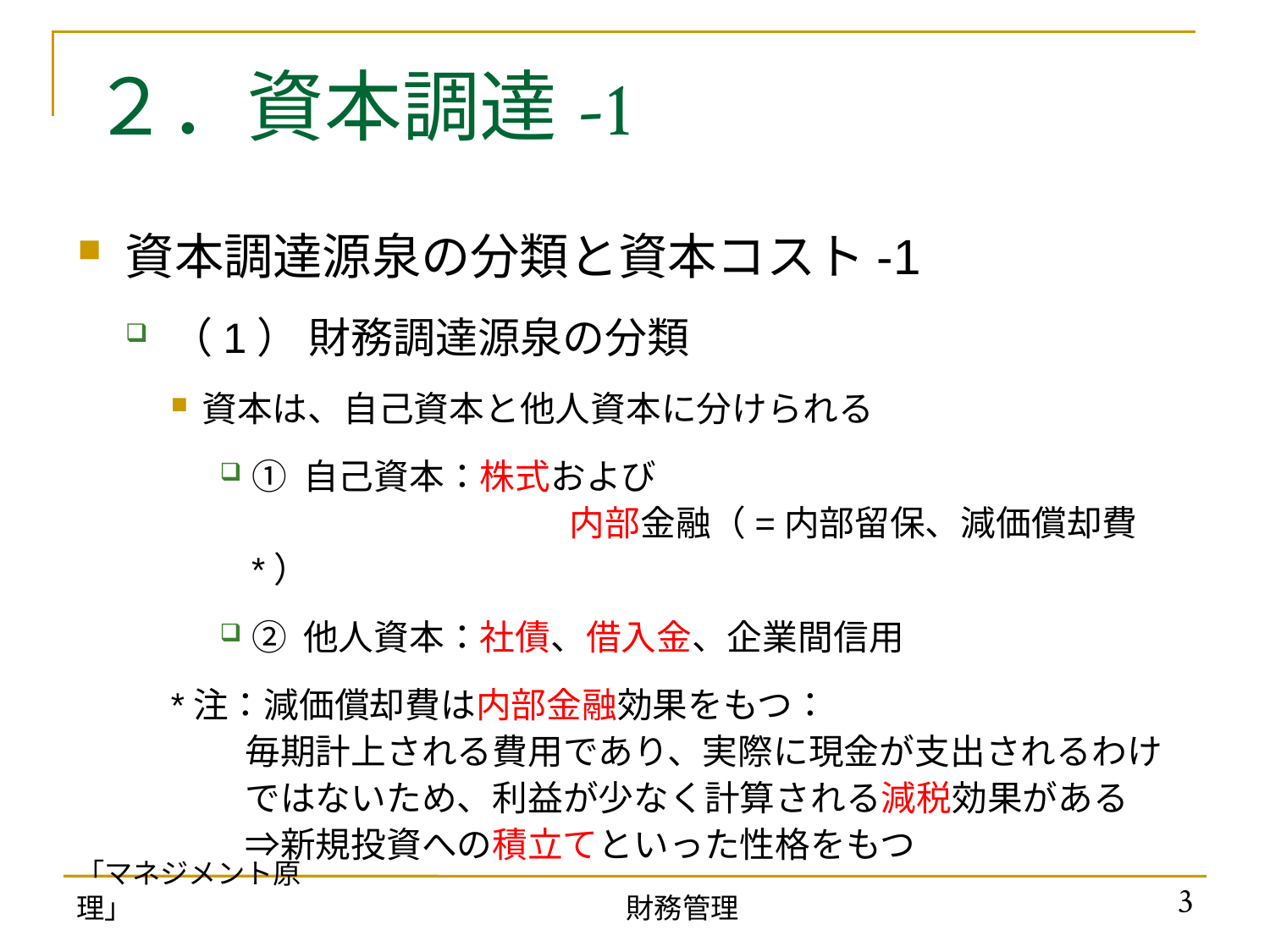

# ２．資本調達-1
資本調達源泉の分類と資本コスト-1
（1） 財務調達源泉の分類
資本は、自己資本と他人資本に分けられる
① 自己資本：株式および
　　　　　　　　　内部金融（=内部留保、減価償却費*）
② 他人資本：社債、借入金、企業間信用
*注：減価償却費は内部金融効果をもつ：
　 毎期計上される費用であり、実際に現金が支出されるわけ
　 ではないため、利益が少なく計算される減税効果がある
　 ⇒新規投資への積立てといった性格をもつ
「マネジメント原理」
3
財務管理